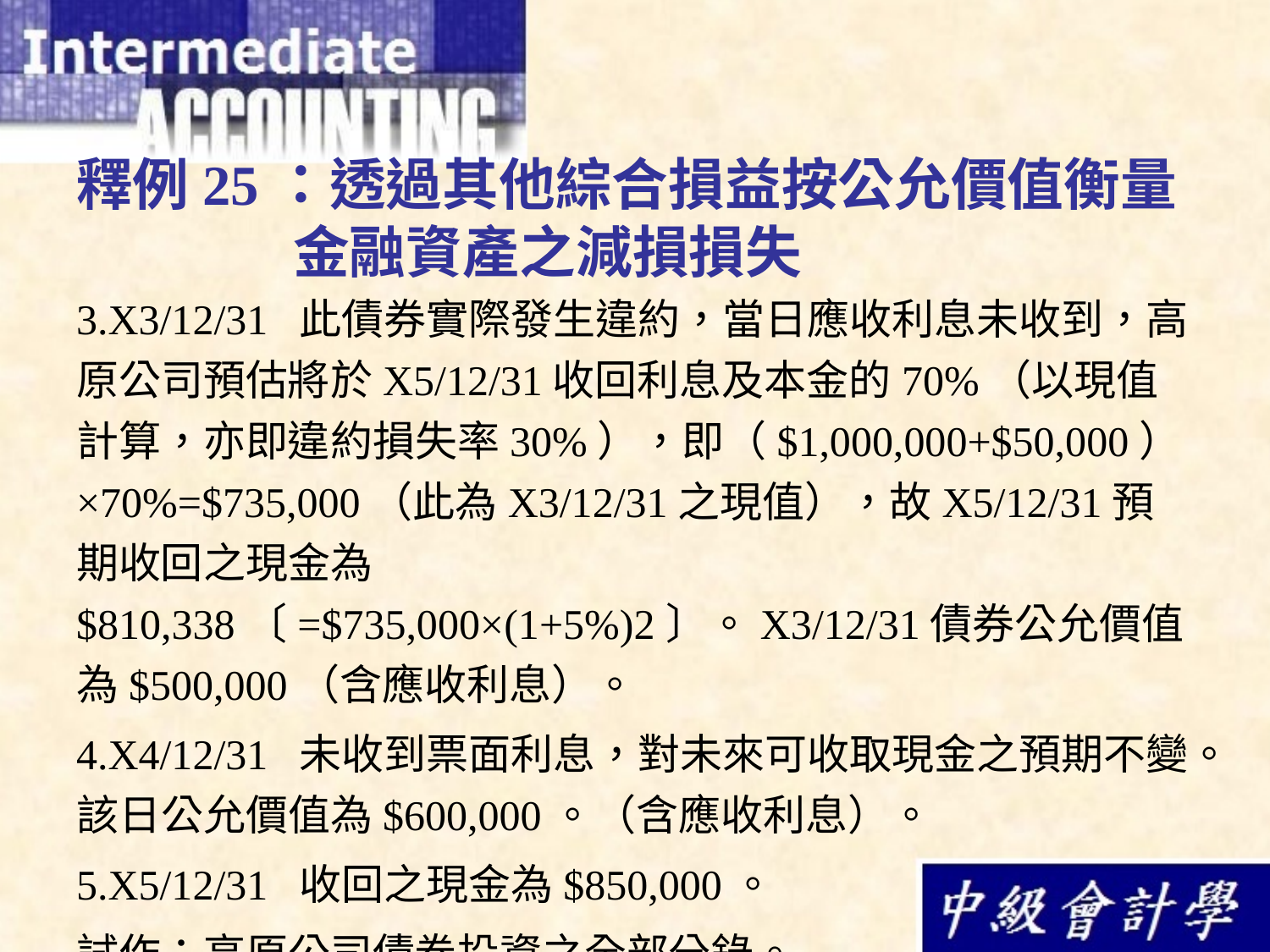

# 釋例25：透過其他綜合損益按公允價值衡量 金融資產之減損損失
3.X3/12/31  此債券實際發生違約，當日應收利息未收到，高原公司預估將於X5/12/31收回利息及本金的70%（以現值計算，亦即違約損失率30%），即（$1,000,000+$50,000）×70%=$735,000（此為X3/12/31之現值），故X5/12/31預期收回之現金為$810,338〔=$735,000×(1+5%)2〕。X3/12/31債券公允價值為$500,000（含應收利息）。
4.X4/12/31  未收到票面利息，對未來可收取現金之預期不變。該日公允價值為$600,000。（含應收利息）。
5.X5/12/31  收回之現金為$850,000。
試作：高原公司債券投資之全部分錄。